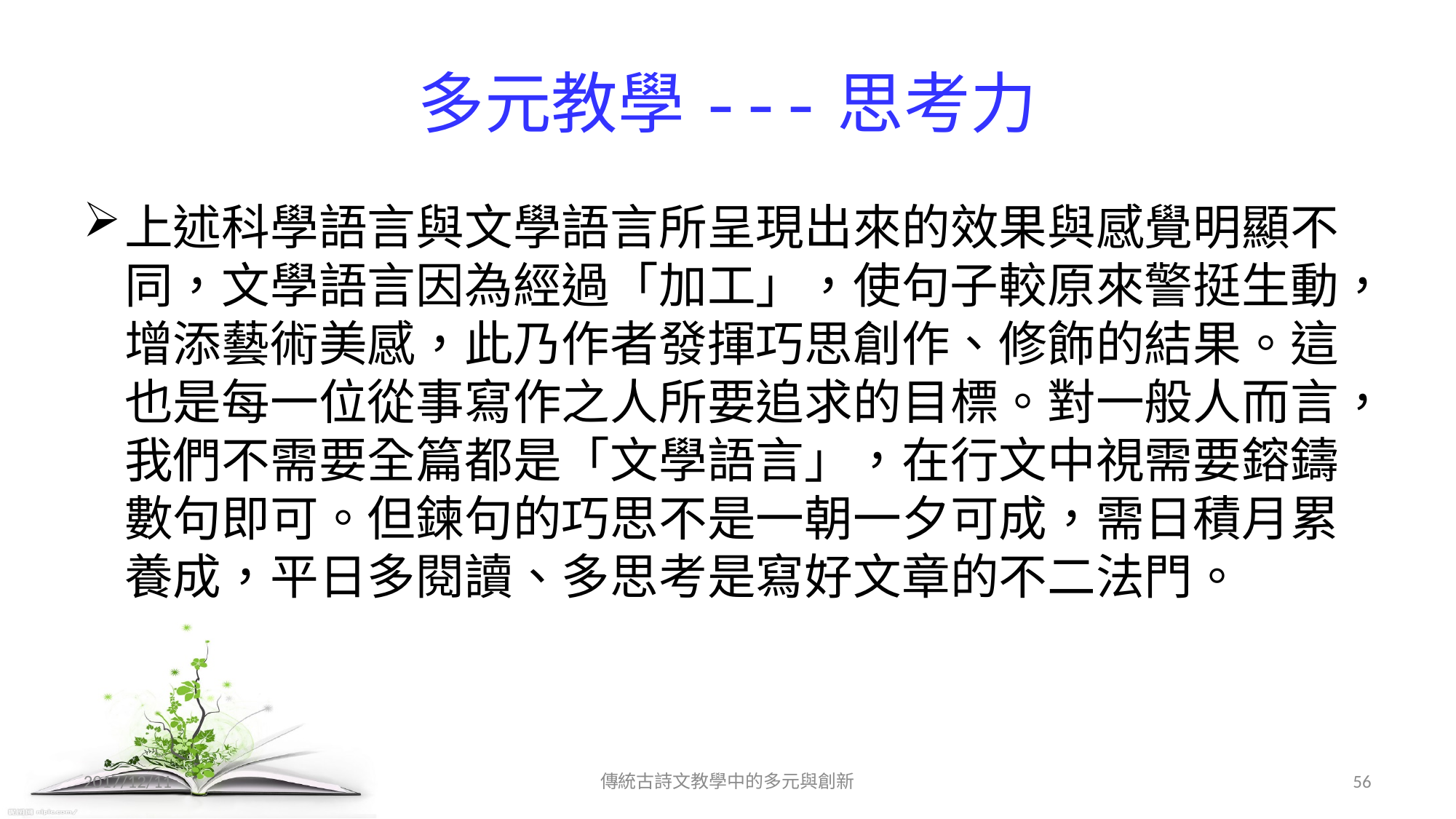

# 多元教學---思考力
上述科學語言與文學語言所呈現出來的效果與感覺明顯不同，文學語言因為經過「加工」，使句子較原來警挺生動，增添藝術美感，此乃作者發揮巧思創作、修飾的結果。這也是每一位從事寫作之人所要追求的目標。對一般人而言，我們不需要全篇都是「文學語言」，在行文中視需要鎔鑄數句即可。但鍊句的巧思不是一朝一夕可成，需日積月累養成，平日多閱讀、多思考是寫好文章的不二法門。
2017/12/11
傳統古詩文教學中的多元與創新
56